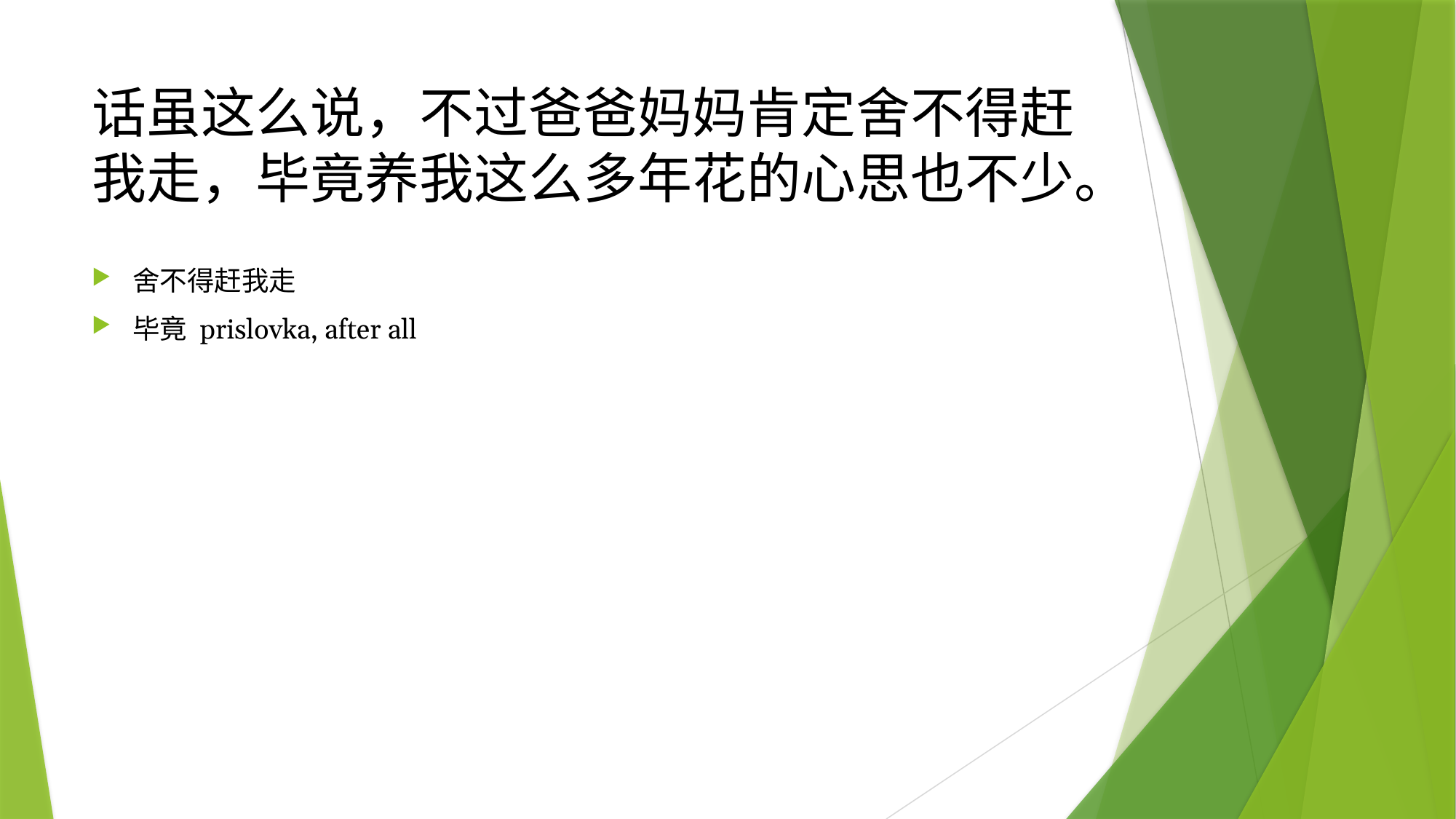

# 话虽这么说，不过爸爸妈妈肯定舍不得赶我走，毕竟养我这么多年花的心思也不少。
舍不得赶我走
毕竟 prislovka, after all